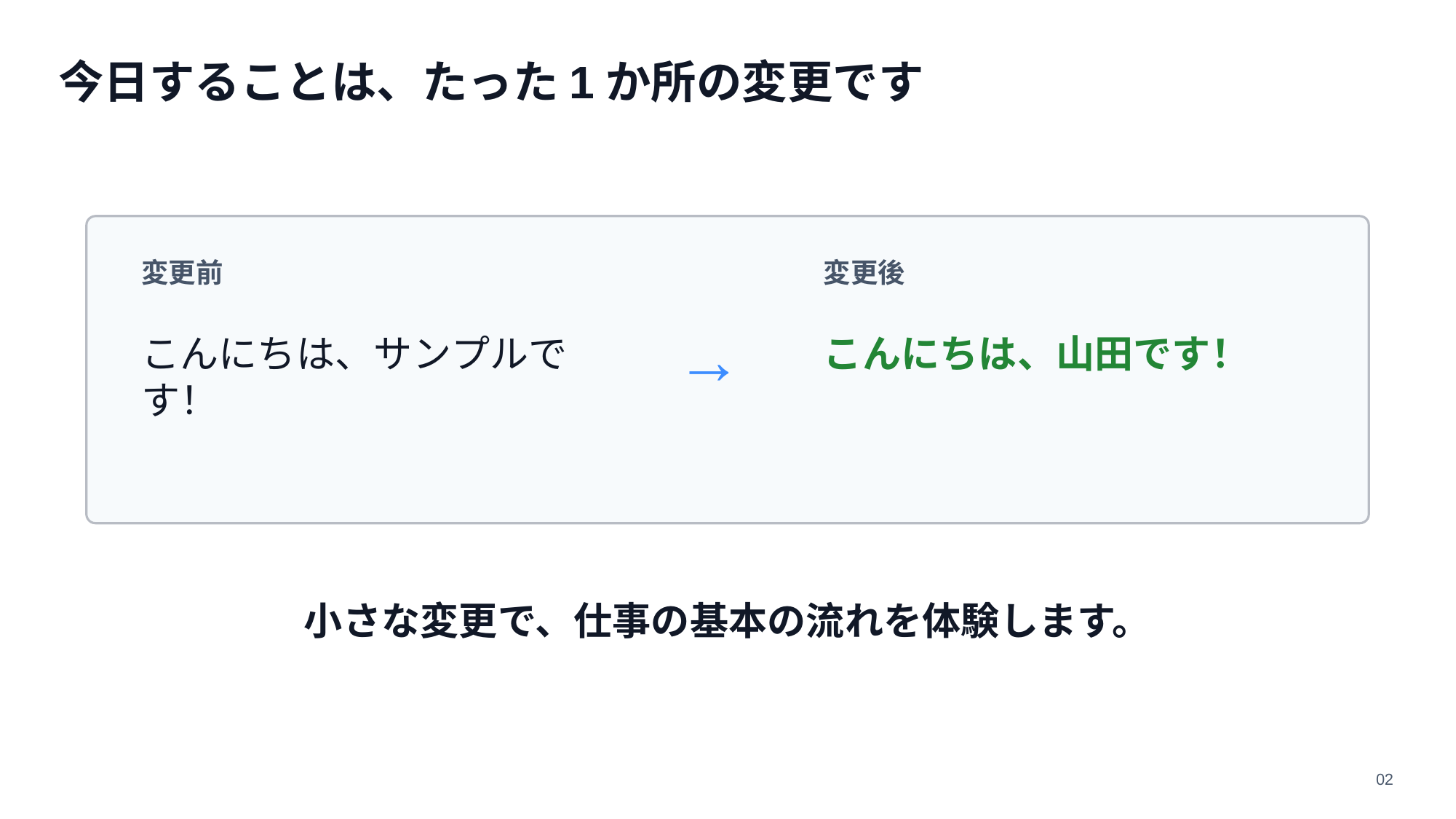

今日することは、たった1か所の変更です

変更前
変更後
→
こんにちは、サンプルです！
こんにちは、山田です！
小さな変更で、仕事の基本の流れを体験します。
02